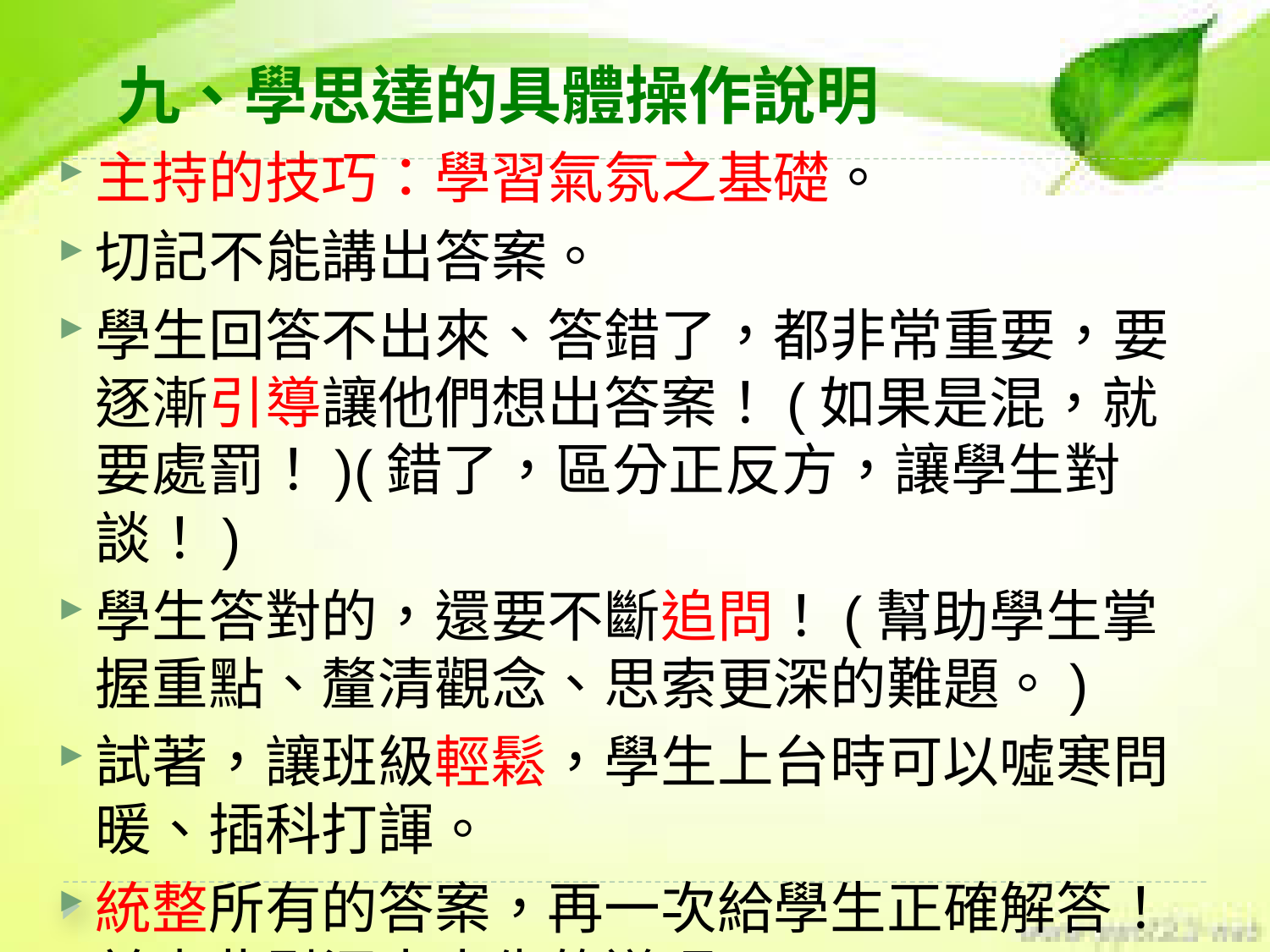

# 九、學思達的具體操作說明
主持的技巧：學習氣氛之基礎。
切記不能講出答案。
學生回答不出來、答錯了，都非常重要，要逐漸引導讓他們想出答案！(如果是混，就要處罰！)(錯了，區分正反方，讓學生對談！)
學生答對的，還要不斷追問！(幫助學生掌握重點、釐清觀念、思索更深的難題。)
試著，讓班級輕鬆，學生上台時可以噓寒問暖、插科打諢。
統整所有的答案，再一次給學生正確解答！並由此引深出人生的道理。